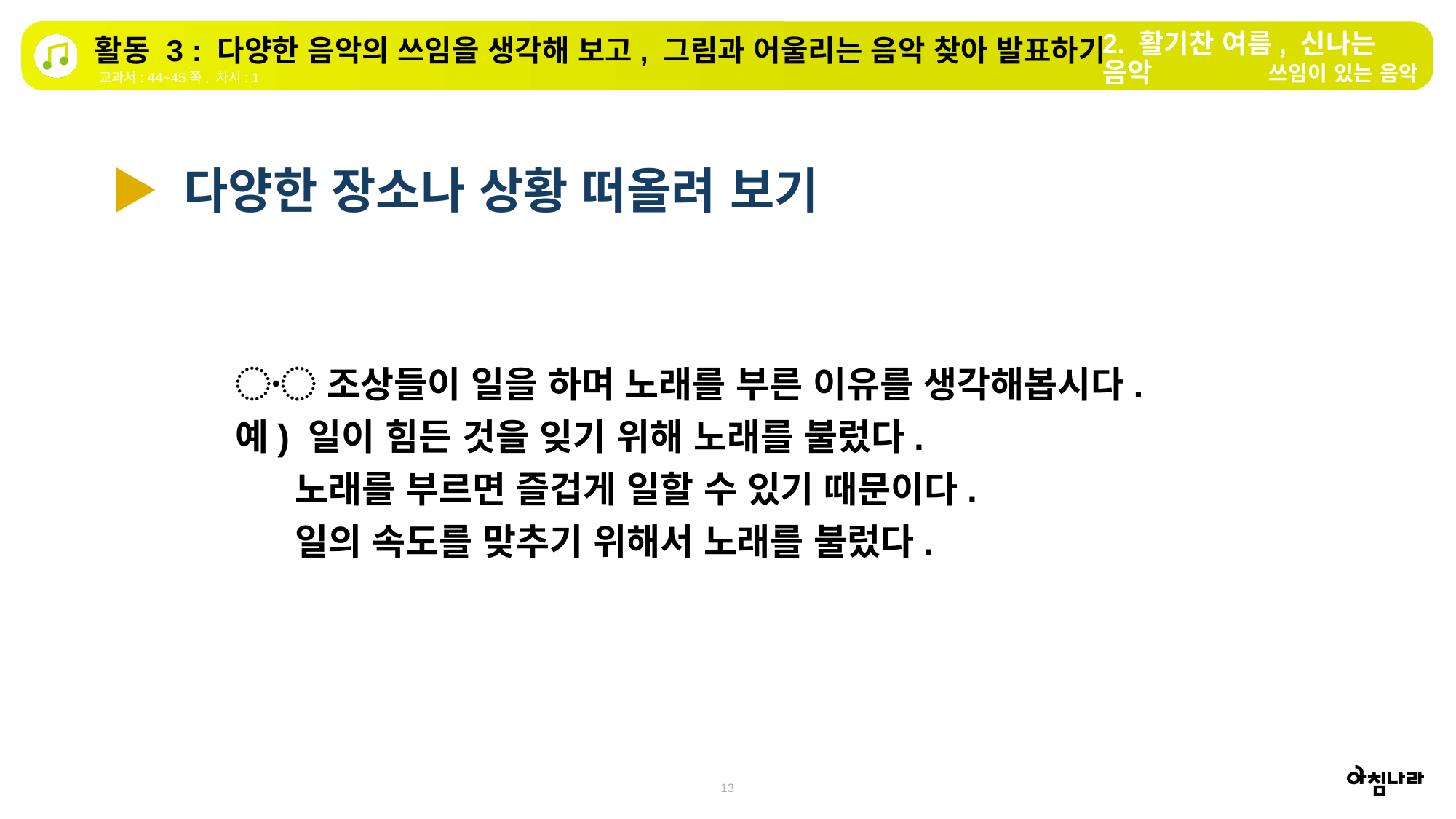

2. 활기찬 여름, 신나는 음악
활동 3 : 다양한 음악의 쓰임을 생각해 보고, 그림과 어울리는 음악 찾아 발표하기
쓰임이 있는 음악
교과서: 44~45쪽, 차시: 1
▶ 다양한 장소나 상황 떠올려 보기
〮 조상들이 일을 하며 노래를 부른 이유를 생각해봅시다.
예) 일이 힘든 것을 잊기 위해 노래를 불렀다.
     노래를 부르면 즐겁게 일할 수 있기 때문이다.
     일의 속도를 맞추기 위해서 노래를 불렀다.
13